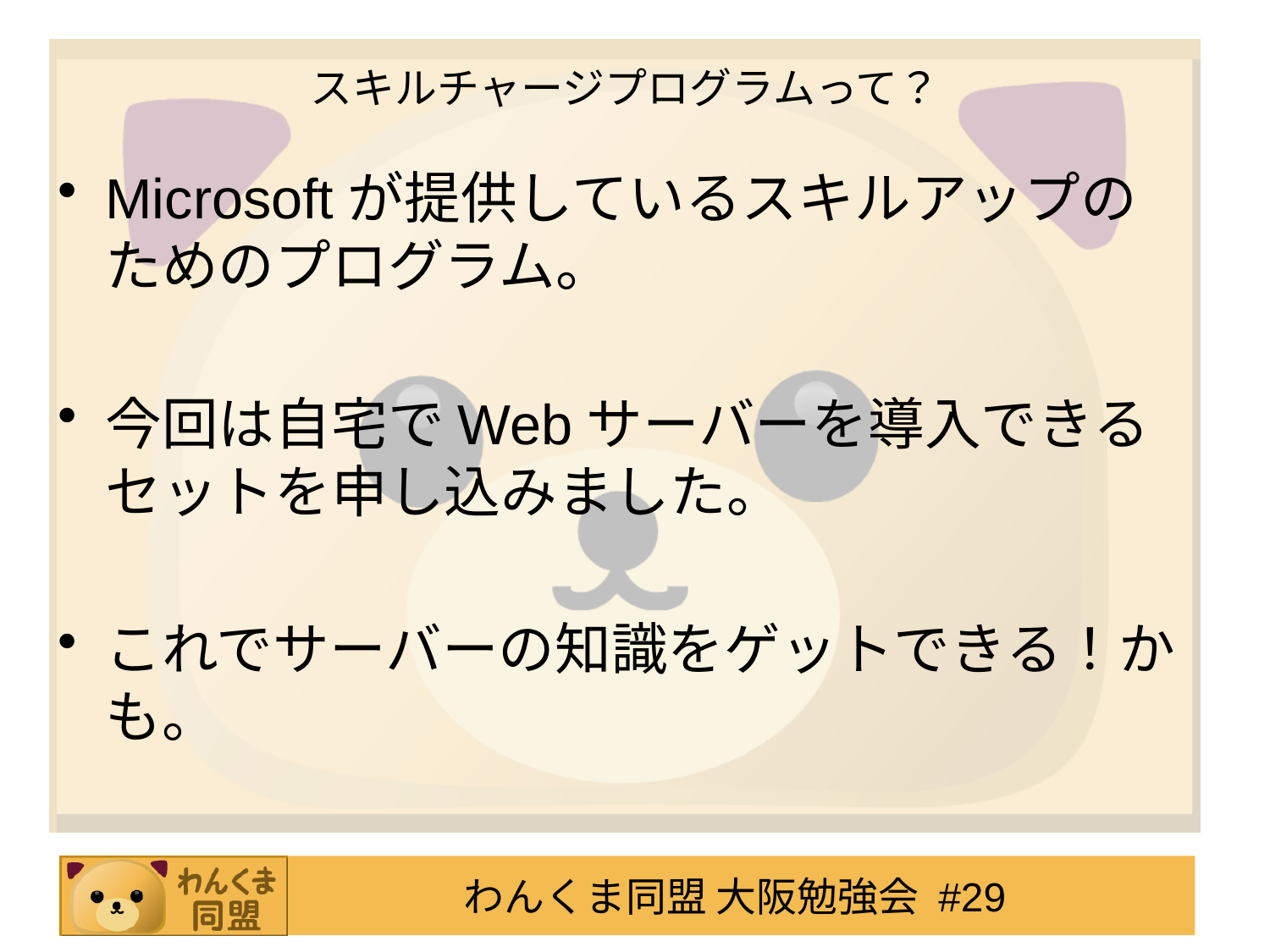

# スキルチャージプログラムって？
Microsoftが提供しているスキルアップのためのプログラム。

今回は自宅でWebサーバーを導入できるセットを申し込みました。

これでサーバーの知識をゲットできる！かも。